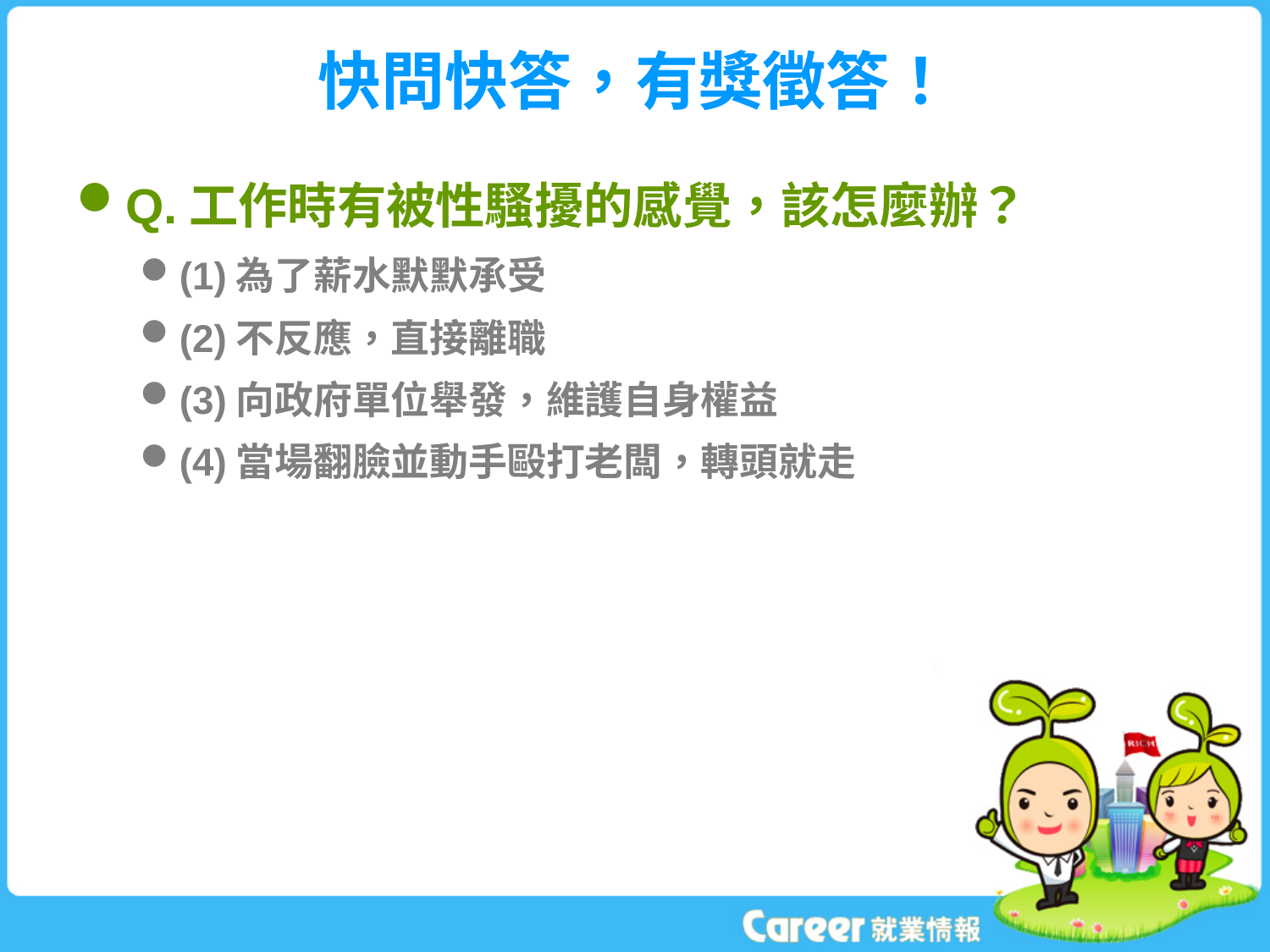

# 快問快答，有獎徵答！
Q.工作時有被性騷擾的感覺，該怎麼辦？
(1)為了薪水默默承受
(2)不反應，直接離職
(3)向政府單位舉發，維護自身權益
(4)當場翻臉並動手毆打老闆，轉頭就走